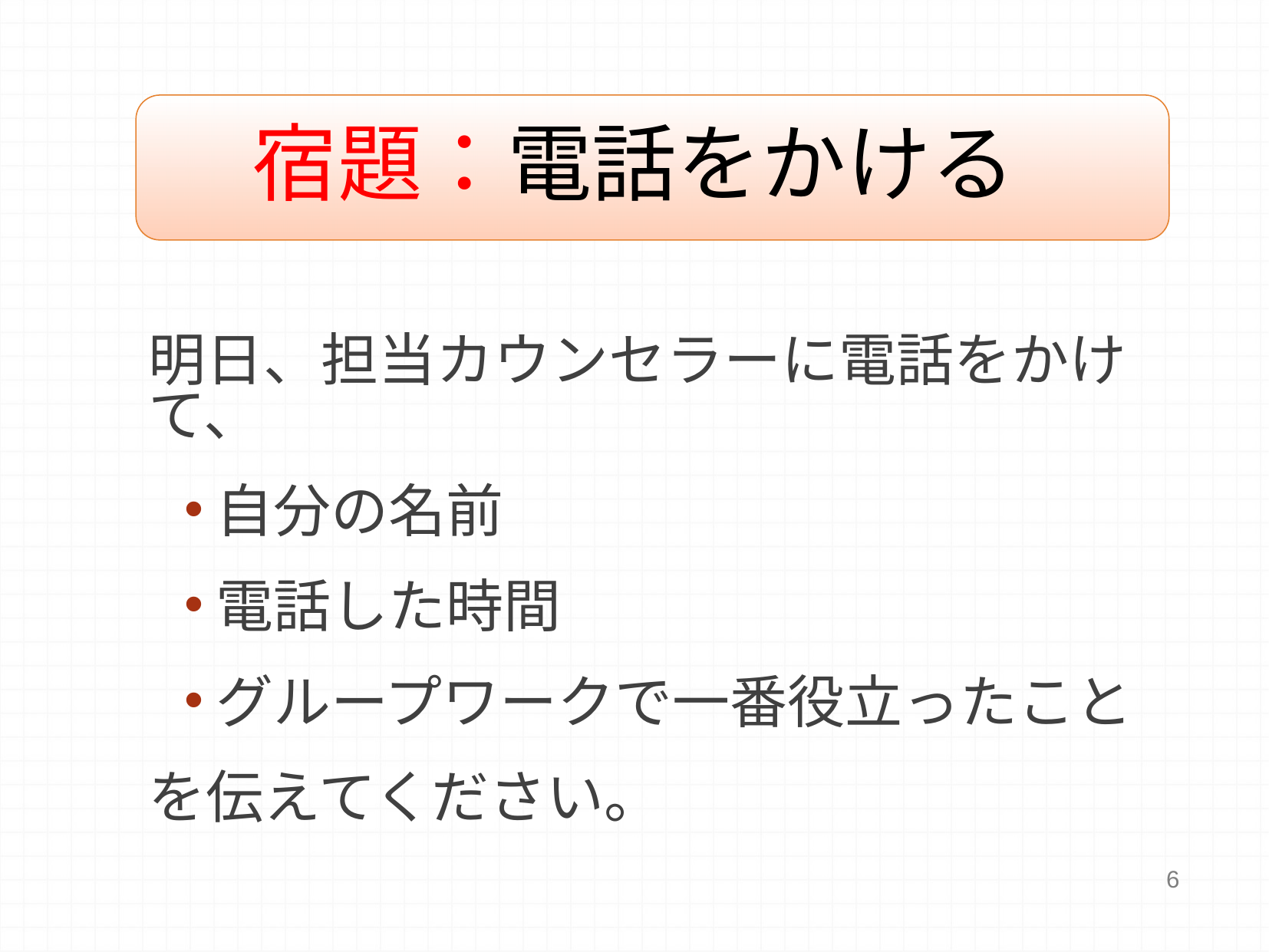

# 宿題：電話をかける

明日、担当カウンセラーに電話をかけて、
自分の名前
電話した時間
グループワークで一番役立ったこと
を伝えてください。

6